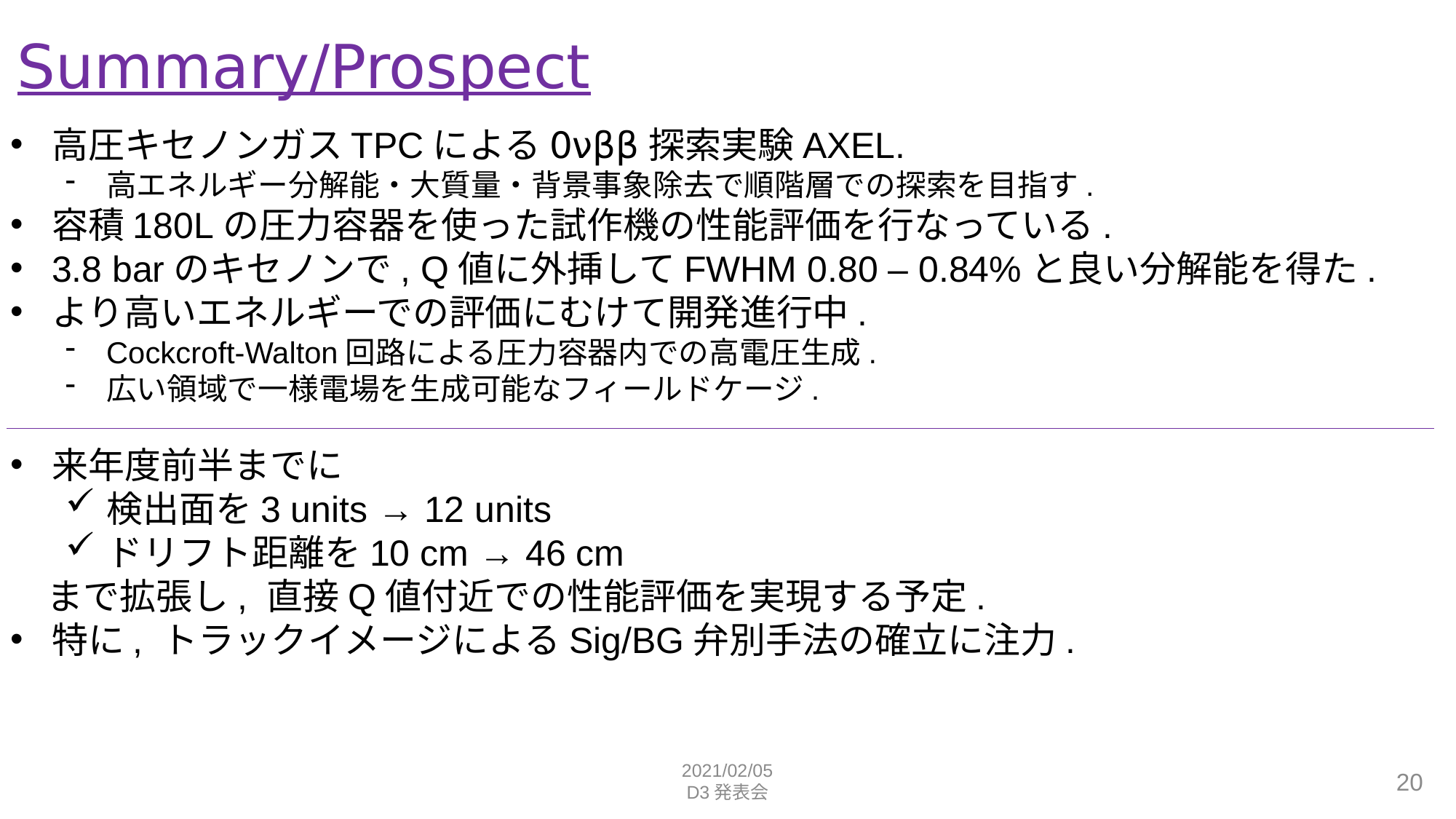

Summary/Prospect
高圧キセノンガスTPCによる0νββ探索実験AXEL.
高エネルギー分解能・大質量・背景事象除去で順階層での探索を目指す.
容積180Lの圧力容器を使った試作機の性能評価を行なっている.
3.8 barのキセノンで, Q値に外挿してFWHM 0.80 – 0.84%と良い分解能を得た.
より高いエネルギーでの評価にむけて開発進行中.
Cockcroft-Walton回路による圧力容器内での高電圧生成.
広い領域で一様電場を生成可能なフィールドケージ.

来年度前半までに
検出面を3 units → 12 units
ドリフト距離を10 cm → 46 cm
　まで拡張し, 直接Q値付近での性能評価を実現する予定.
特に, トラックイメージによるSig/BG弁別手法の確立に注力.
2021/02/05
D3発表会
20